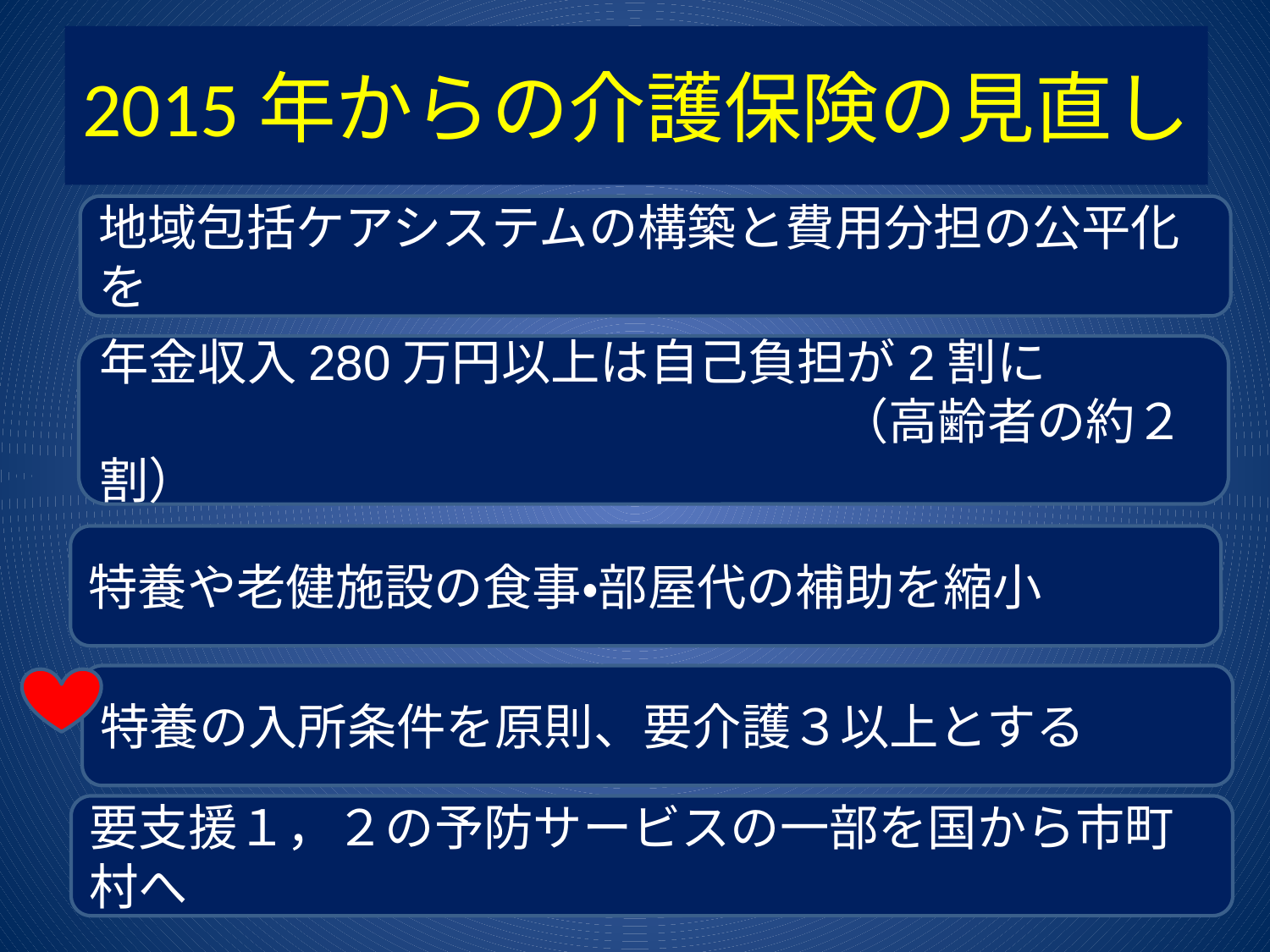

# 2015年からの介護保険の見直し
地域包括ケアシステムの構築と費用分担の公平化を
年金収入280万円以上は自己負担が2割に
　　　　　　　　　　　　　　　（高齢者の約２割）
特養や老健施設の食事・部屋代の補助を縮小
特養の入所条件を原則、要介護３以上とする

要支援１，２の予防サービスの一部を国から市町村へ